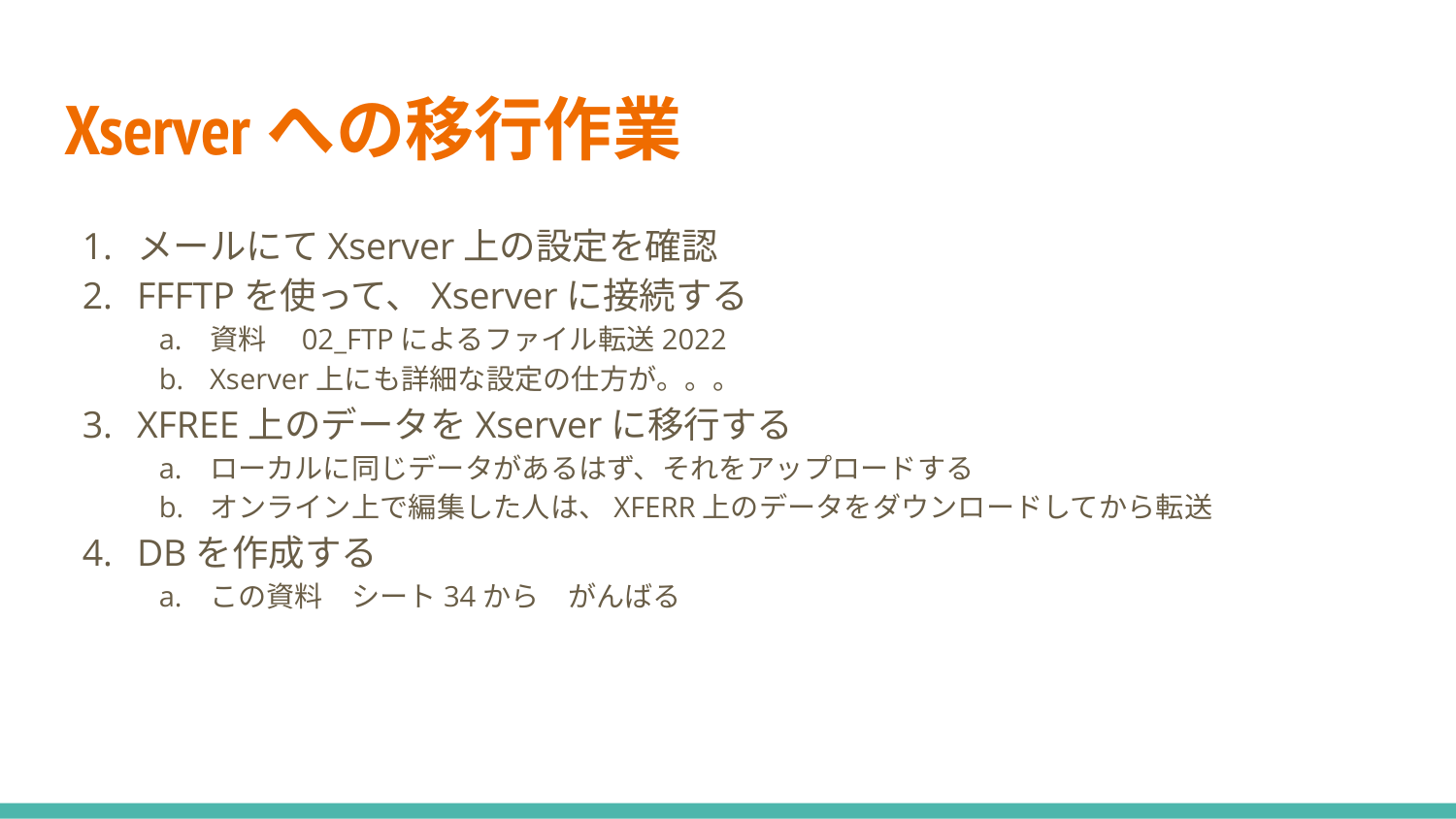

# Xserverへの移行作業
メールにてXserver上の設定を確認
FFFTPを使って、Xserverに接続する
資料　02_FTPによるファイル転送2022
Xserver上にも詳細な設定の仕方が。。。
XFREE上のデータをXserverに移行する
ローカルに同じデータがあるはず、それをアップロードする
オンライン上で編集した人は、XFERR上のデータをダウンロードしてから転送
DBを作成する
この資料　シート34から　がんばる